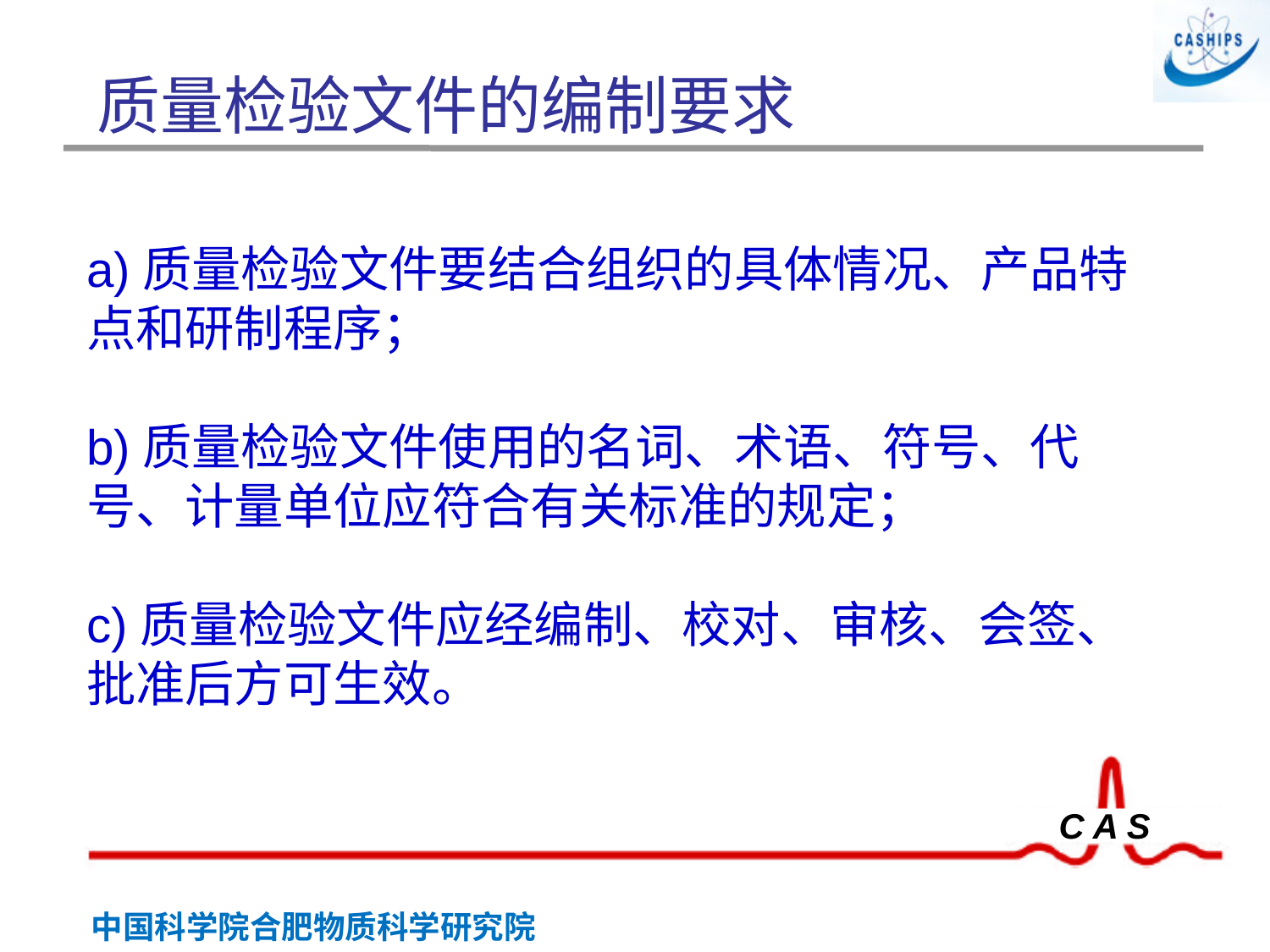

质量检验文件的编制要求

a)质量检验文件要结合组织的具体情况、产品特点和研制程序；

b)质量检验文件使用的名词、术语、符号、代号、计量单位应符合有关标准的规定；

c)质量检验文件应经编制、校对、审核、会签、批准后方可生效。